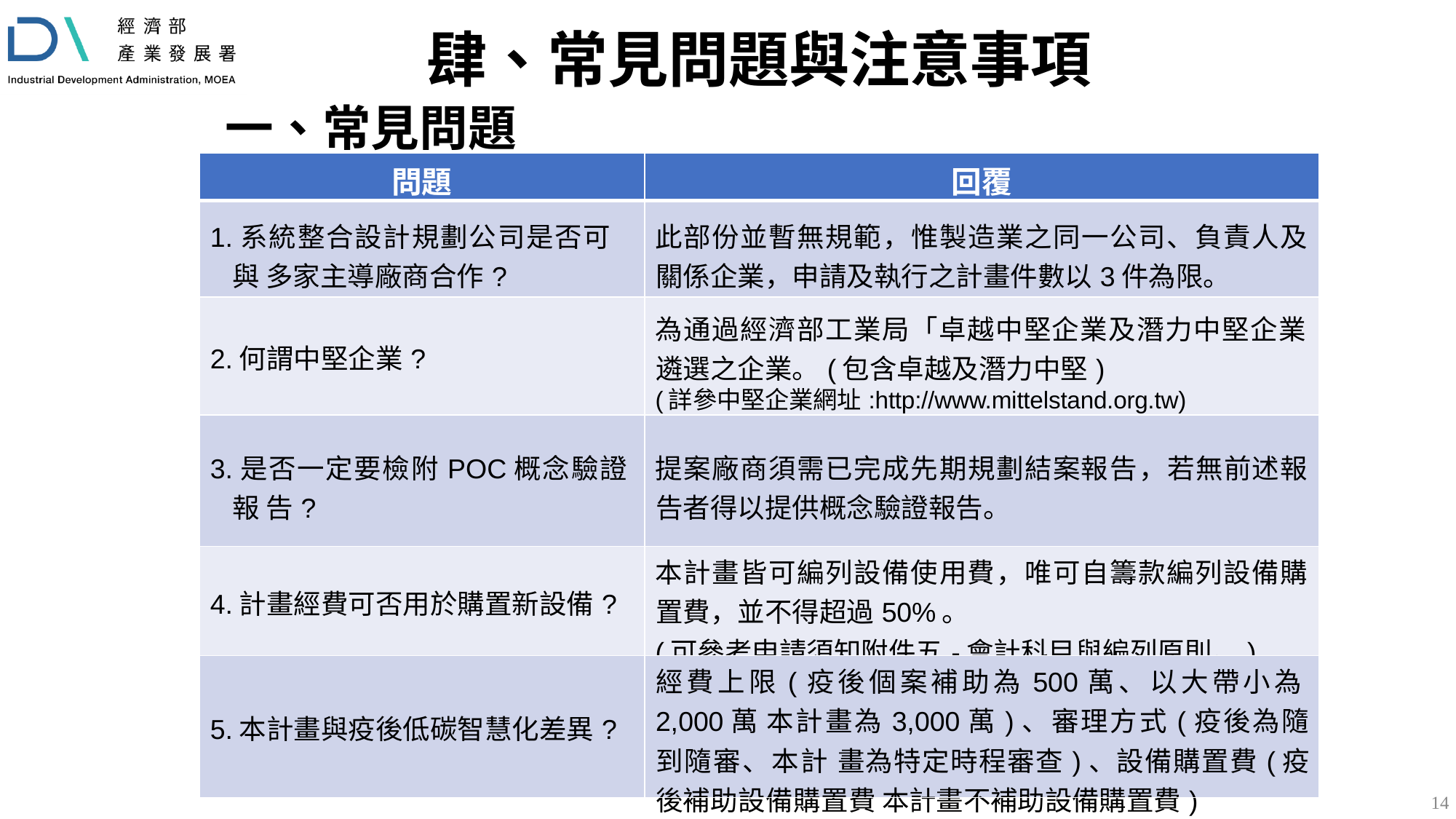

# 肆、常見問題與注意事項
一、常見問題
| 問題 | 回覆 |
| --- | --- |
| 1.系統整合設計規劃公司是否可與 多家主導廠商合作? | 此部份並暫無規範，惟製造業之同一公司、負責人及 關係企業，申請及執行之計畫件數以3件為限。 |
| 2.何謂中堅企業? | 為通過經濟部工業局「卓越中堅企業及潛力中堅企業 遴選之企業。(包含卓越及潛力中堅) (詳參中堅企業網址:http://www.mittelstand.org.tw) |
| 3.是否一定要檢附POC概念驗證報 告? | 提案廠商須需已完成先期規劃結案報告，若無前述報 告者得以提供概念驗證報告。 |
| 4.計畫經費可否用於購置新設備? | 本計畫皆可編列設備使用費，唯可自籌款編列設備購 置費，並不得超過50%。 (可參考申請須知附件五-會計科目與編列原則。) |
| 5.本計畫與疫後低碳智慧化差異? | 經費上限(疫後個案補助為500萬、以大帶小為2,000萬 本計畫為3,000萬)、審理方式(疫後為隨到隨審、本計 畫為特定時程審查)、設備購置費(疫後補助設備購置費 本計畫不補助設備購置費) |
14